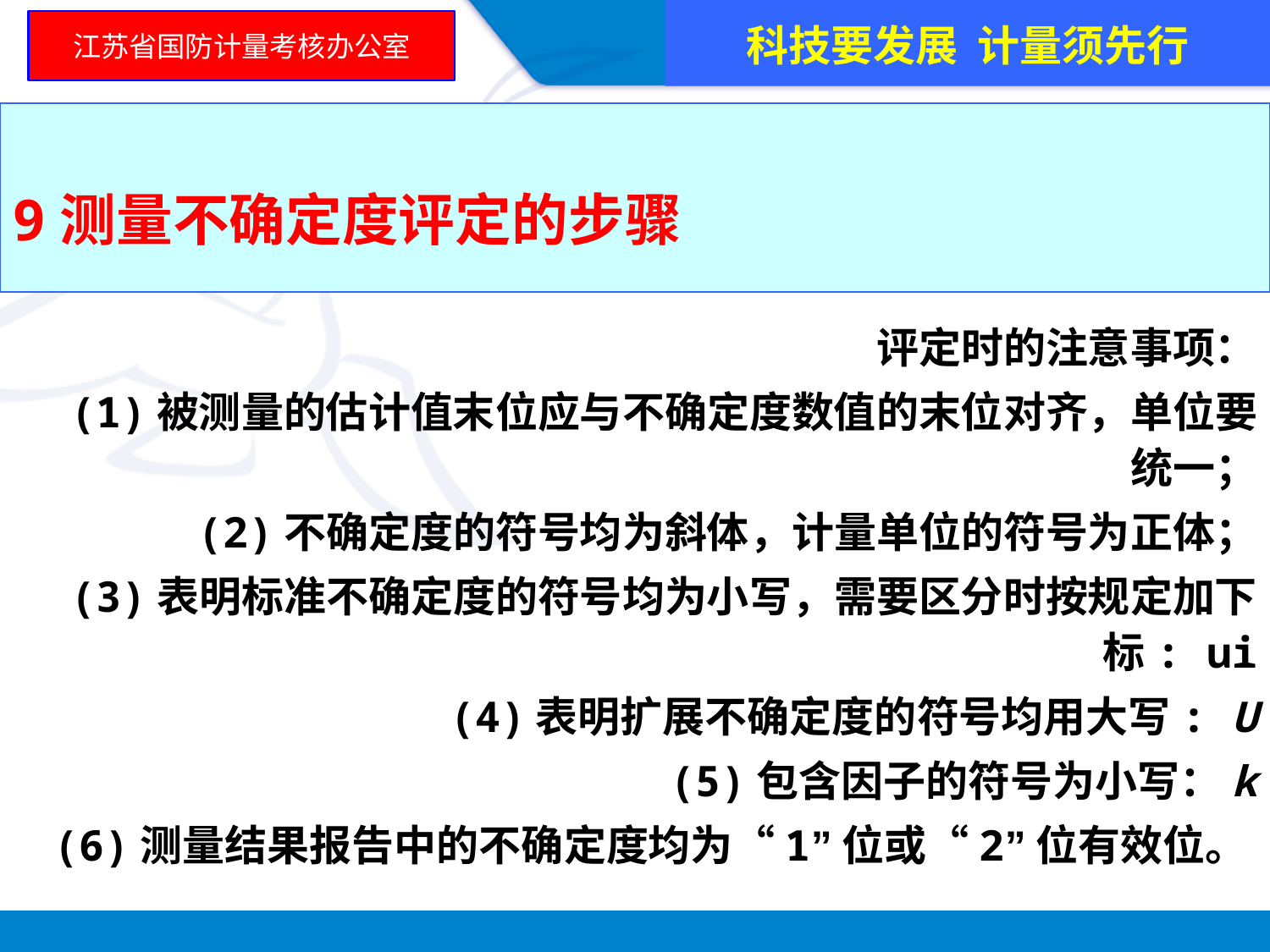

科技要发展  计量须先行
江苏省国防计量考核办公室
9测量不确定度评定的步骤

评定时的注意事项：
(1)被测量的估计值末位应与不确定度数值的末位对齐，单位要统一；
(2)不确定度的符号均为斜体，计量单位的符号为正体；
(3)表明标准不确定度的符号均为小写，需要区分时按规定加下标: ui
(4)表明扩展不确定度的符号均用大写: U
(5)包含因子的符号为小写：k
(6)测量结果报告中的不确定度均为“1”位或“2”位有效位。